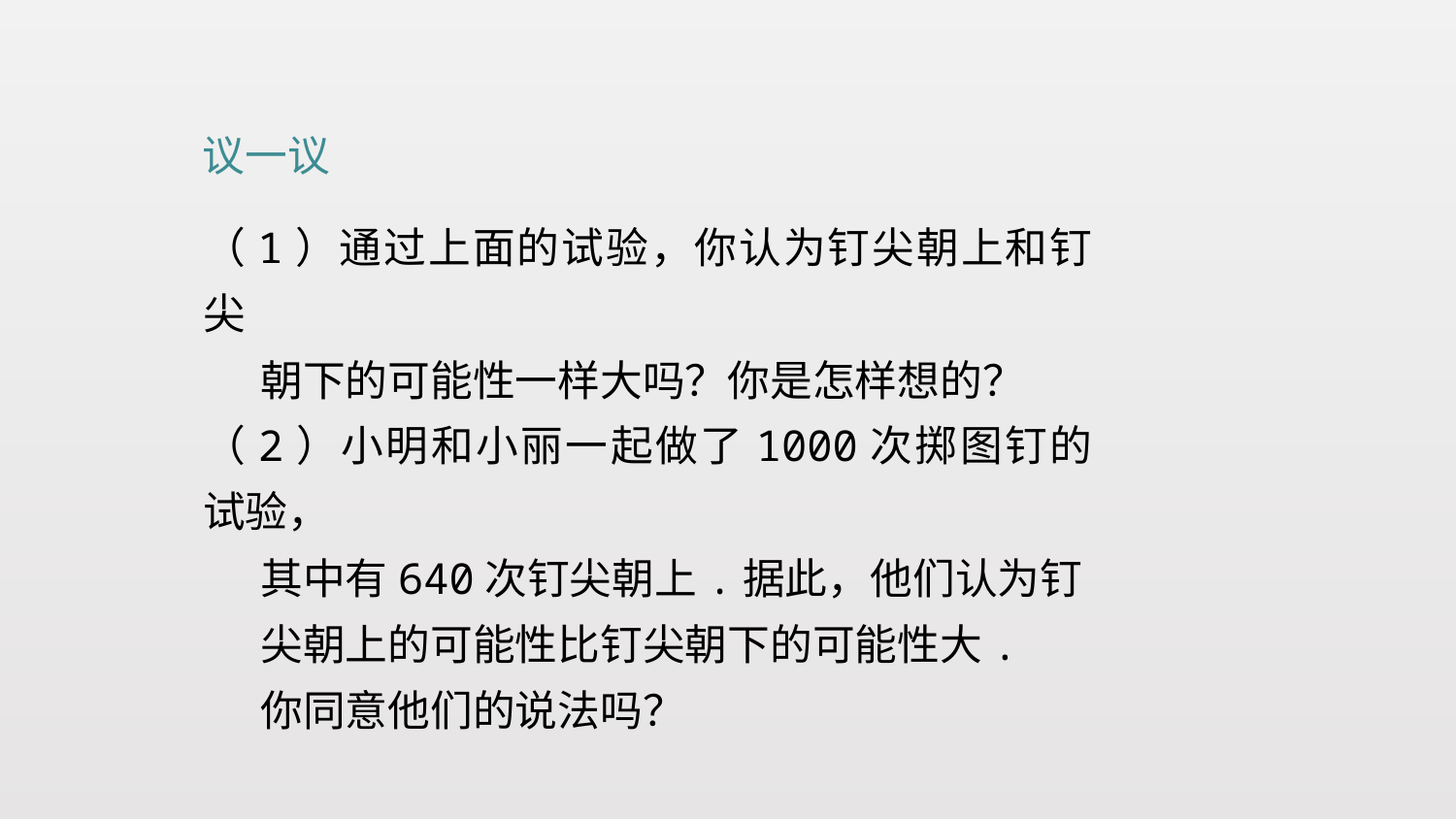

议一议
（1）通过上面的试验，你认为钉尖朝上和钉尖
     朝下的可能性一样大吗？你是怎样想的？
（2）小明和小丽一起做了1000次掷图钉的试验，
     其中有640次钉尖朝上.据此，他们认为钉
     尖朝上的可能性比钉尖朝下的可能性大.
     你同意他们的说法吗？